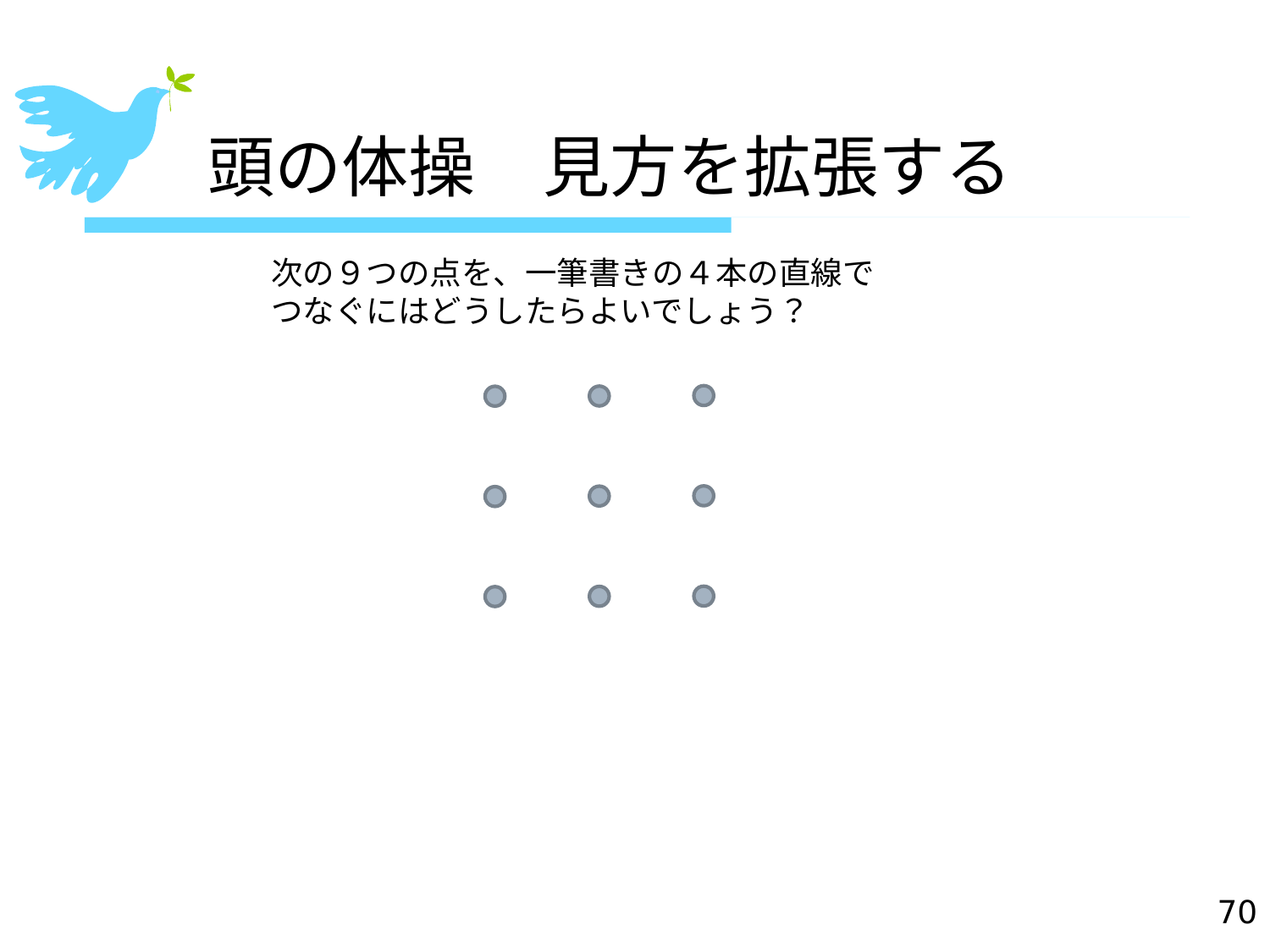

# 頭の体操　見方を拡張する
次の９つの点を、一筆書きの４本の直線でつなぐにはどうしたらよいでしょう？

70